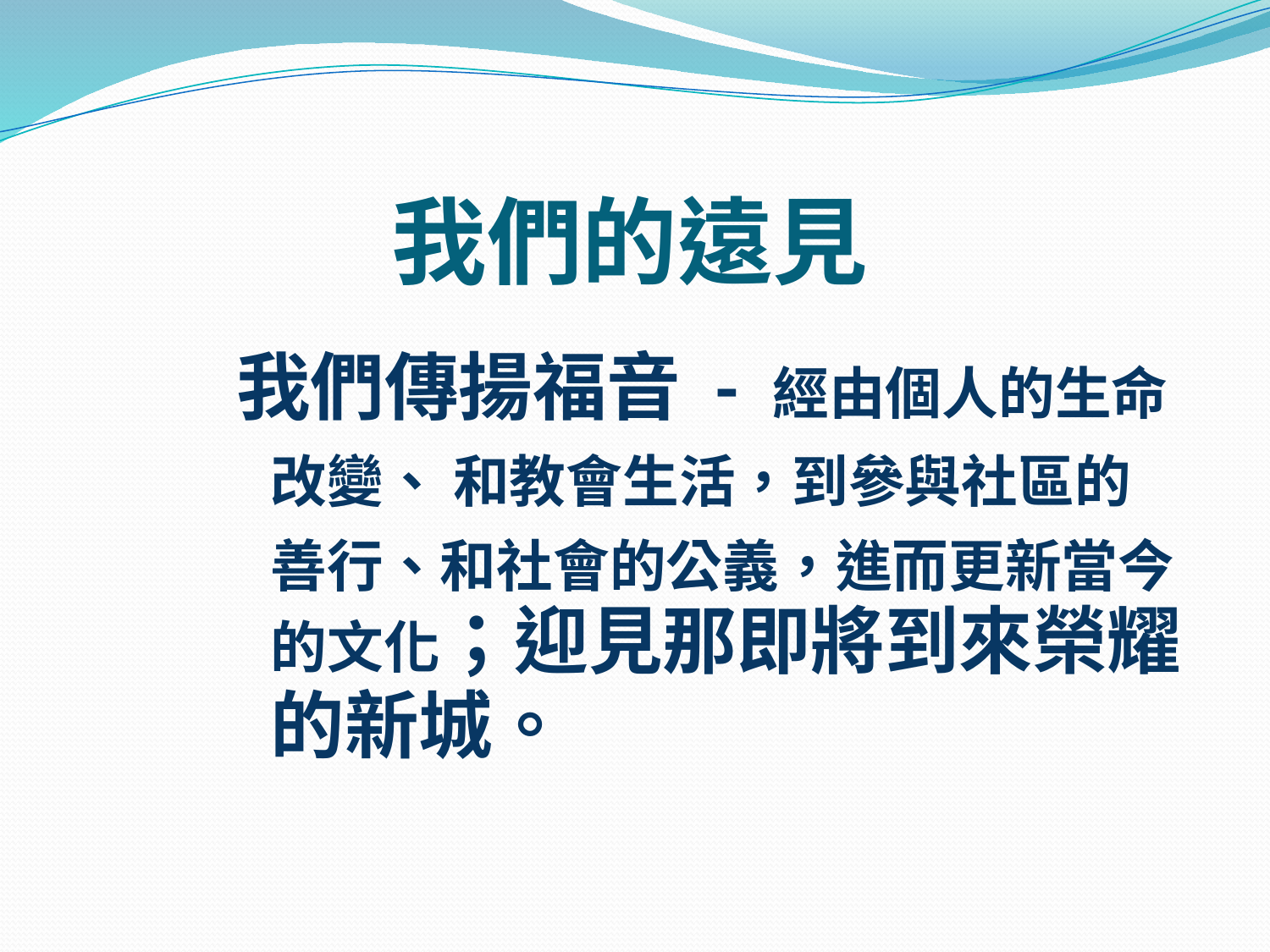

# 我們的遠見
我們傳揚福音 - 經由個人的生命改變、 和教會生活，到參與社區的善行、和社會的公義，進而更新當今的文化；迎見那即將到來榮耀的新城。